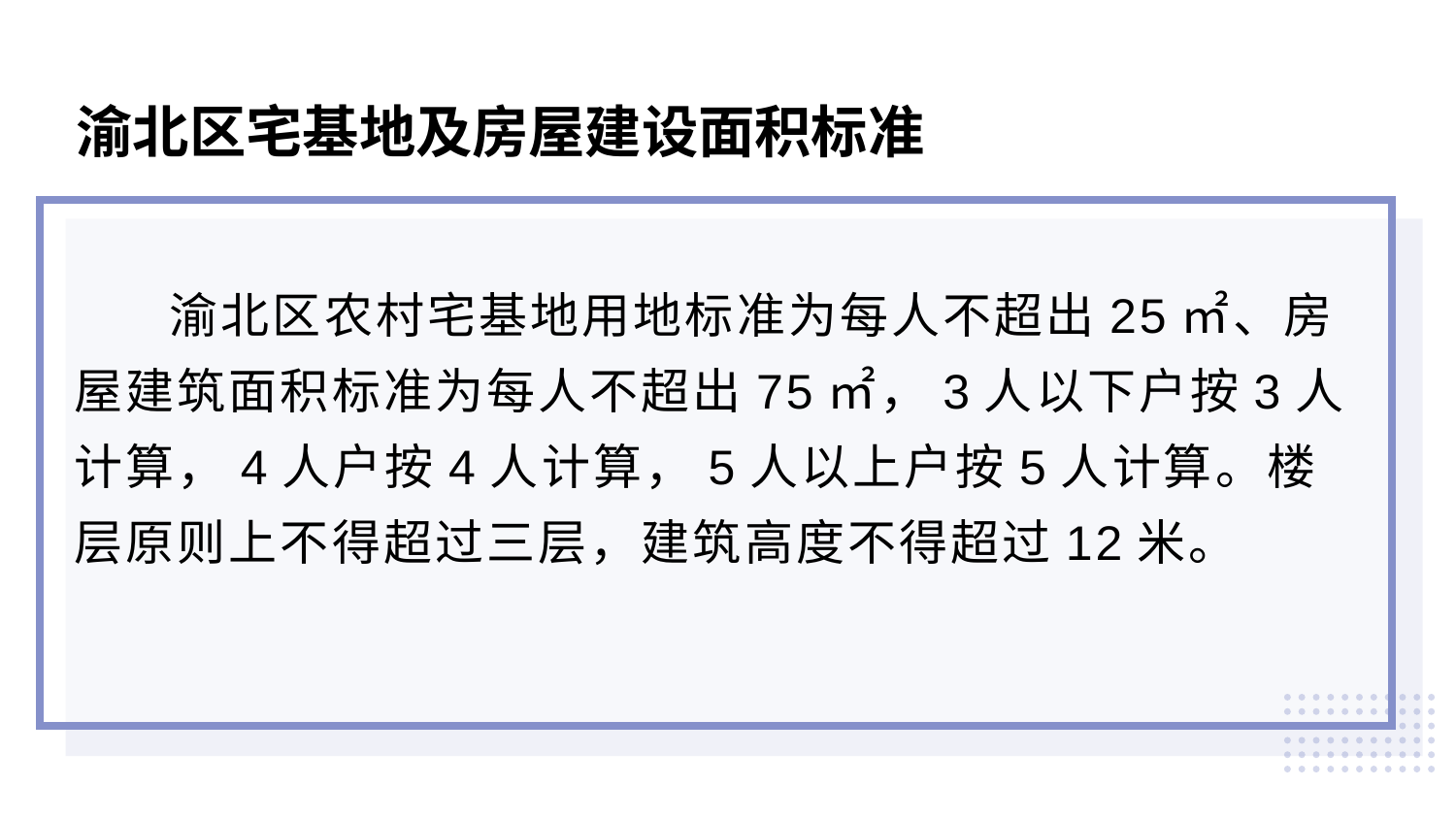

渝北区宅基地及房屋建设面积标准

      渝北区农村宅基地用地标准为每人不超出25㎡、房屋建筑面积标准为每人不超出75㎡，3人以下户按3人计算，4人户按4人计算，5人以上户按5人计算。楼层原则上不得超过三层，建筑高度不得超过12米。